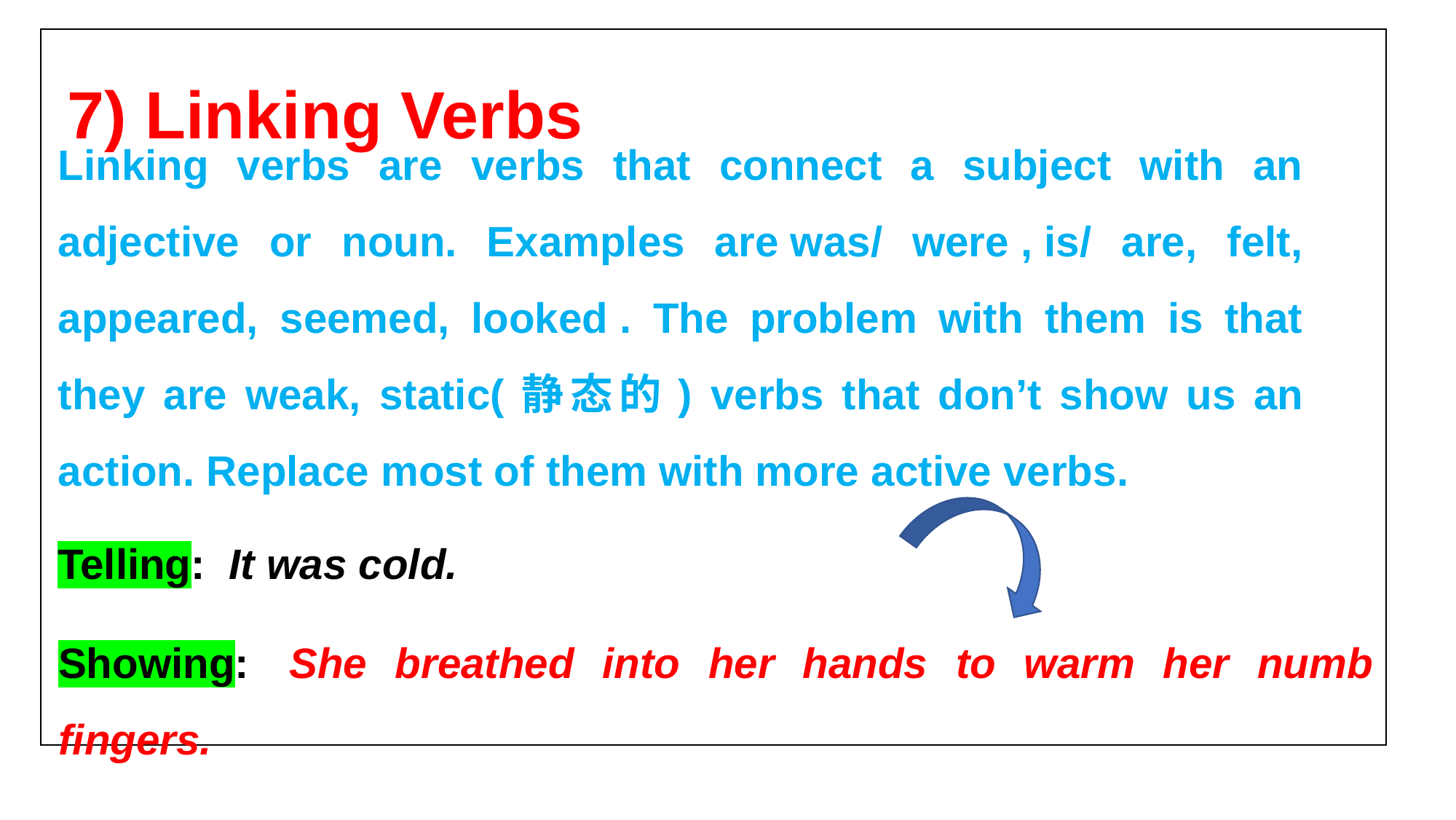

7) Linking Verbs
|  |
| --- |
Linking verbs are verbs that connect a subject with an adjective or noun. Examples are was/ were , is/ are, felt, appeared, seemed, looked . The problem with them is that they are weak, static(静态的) verbs that don’t show us an action. Replace most of them with more active verbs.
Telling:  It was cold.

Showing:  She breathed into her hands to warm her numb fingers.